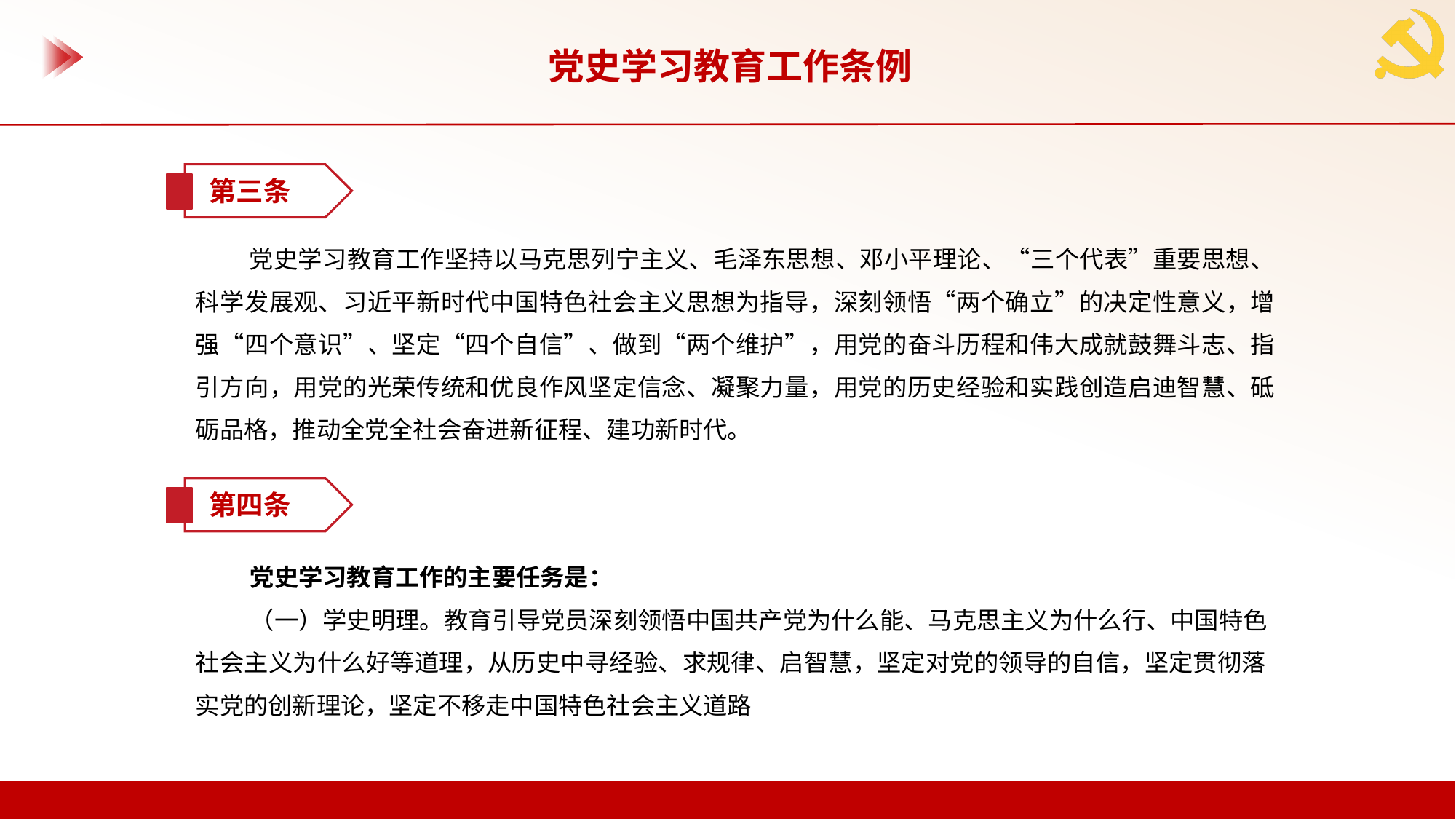

党史学习教育工作条例

第三条

党史学习教育工作坚持以马克思列宁主义、毛泽东思想、邓小平理论、“三个代表”重要思想、科学发展观、习近平新时代中国特色社会主义思想为指导，深刻领悟“两个确立”的决定性意义，增强“四个意识”、坚定“四个自信”、做到“两个维护”，用党的奋斗历程和伟大成就鼓舞斗志、指引方向，用党的光荣传统和优良作风坚定信念、凝聚力量，用党的历史经验和实践创造启迪智慧、砥砺品格，推动全党全社会奋进新征程、建功新时代。

第四条

党史学习教育工作的主要任务是：
（一）学史明理。教育引导党员深刻领悟中国共产党为什么能、马克思主义为什么行、中国特色社会主义为什么好等道理，从历史中寻经验、求规律、启智慧，坚定对党的领导的自信，坚定贯彻落实党的创新理论，坚定不移走中国特色社会主义道路